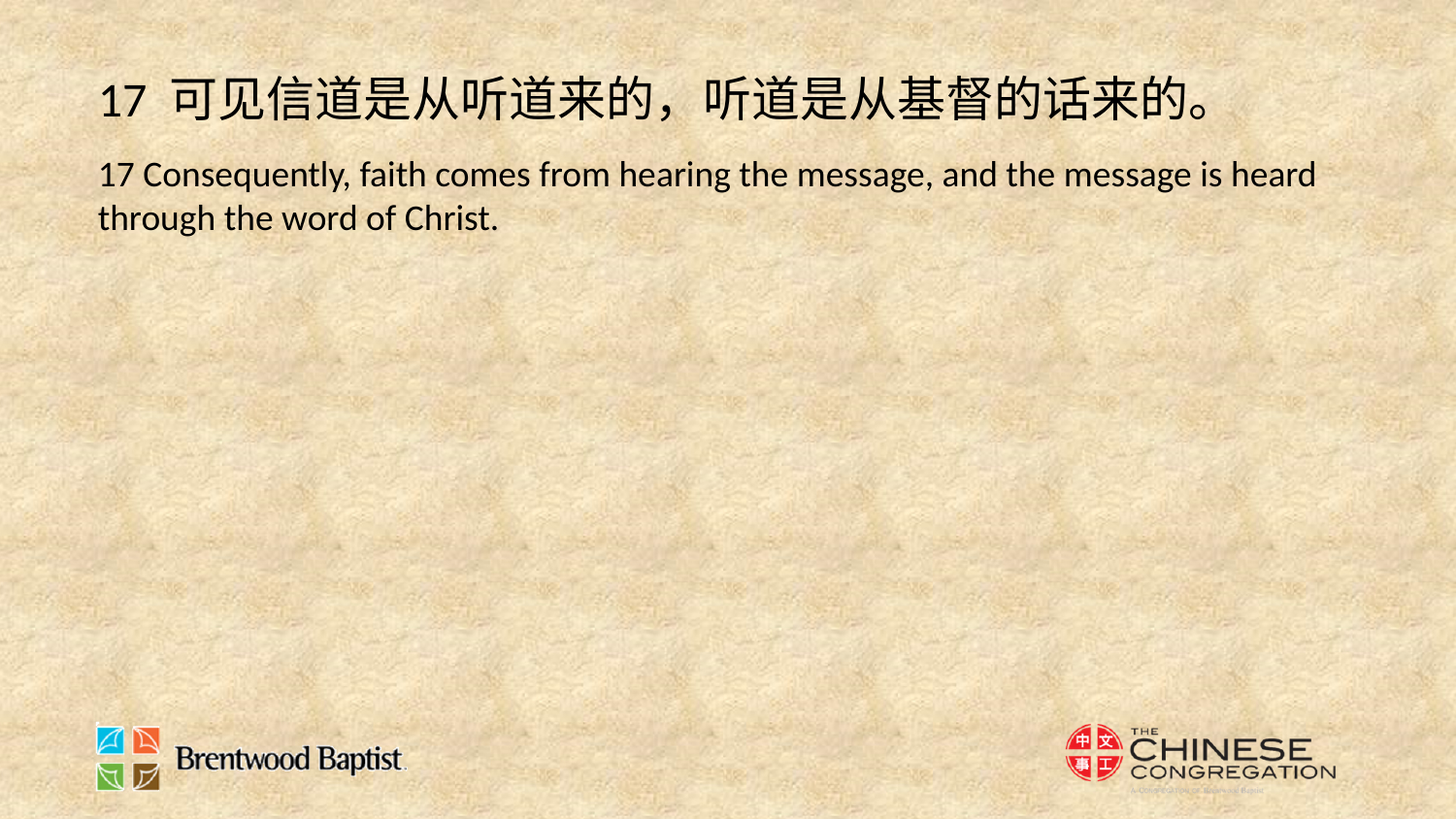

17 可见信道是从听道来的，听道是从基督的话来的。

17 Consequently, faith comes from hearing the message, and the message is heard through the word of Christ.